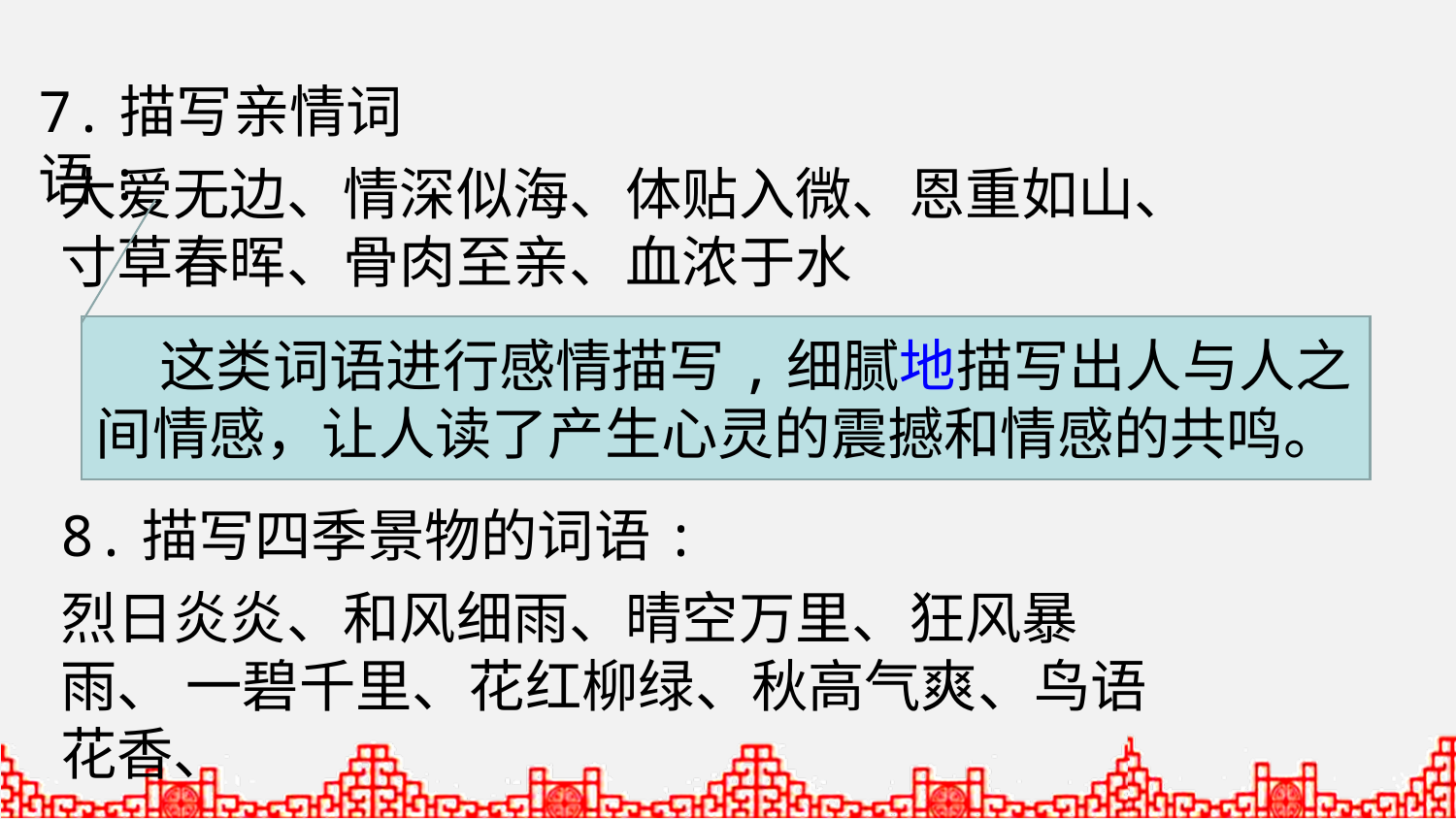

7.描写亲情词语:
大爱无边、情深似海、体贴入微、恩重如山、寸草春晖、骨肉至亲、血浓于水
    这类词语进行感情描写,细腻地描写出人与人之间情感，让人读了产生心灵的震撼和情感的共鸣。
8.描写四季景物的词语:
烈日炎炎、和风细雨、晴空万里、狂风暴雨、 一碧千里、花红柳绿、秋高气爽、鸟语花香、